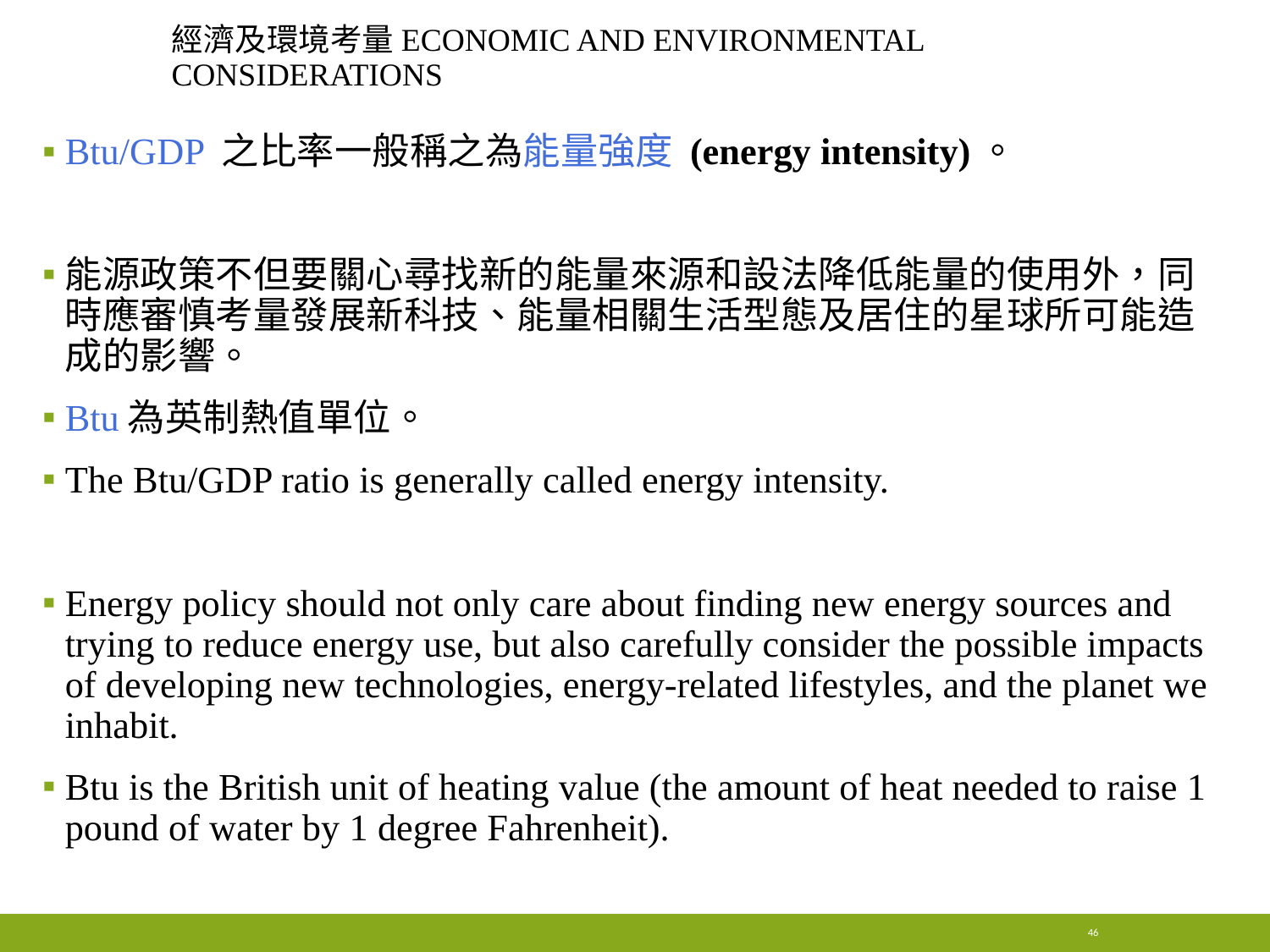

# 經濟及環境考量Economic and environmental considerations
Btu/GDP 之比率一般稱之為能量強度 (energy intensity)。

能源政策不但要關心尋找新的能量來源和設法降低能量的使用外，同時應審慎考量發展新科技、能量相關生活型態及居住的星球所可能造成的影響。
Btu為英制熱值單位。
The Btu/GDP ratio is generally called energy intensity.

Energy policy should not only care about finding new energy sources and trying to reduce energy use, but also carefully consider the possible impacts of developing new technologies, energy-related lifestyles, and the planet we inhabit.
Btu is the British unit of heating value (the amount of heat needed to raise 1 pound of water by 1 degree Fahrenheit).
46